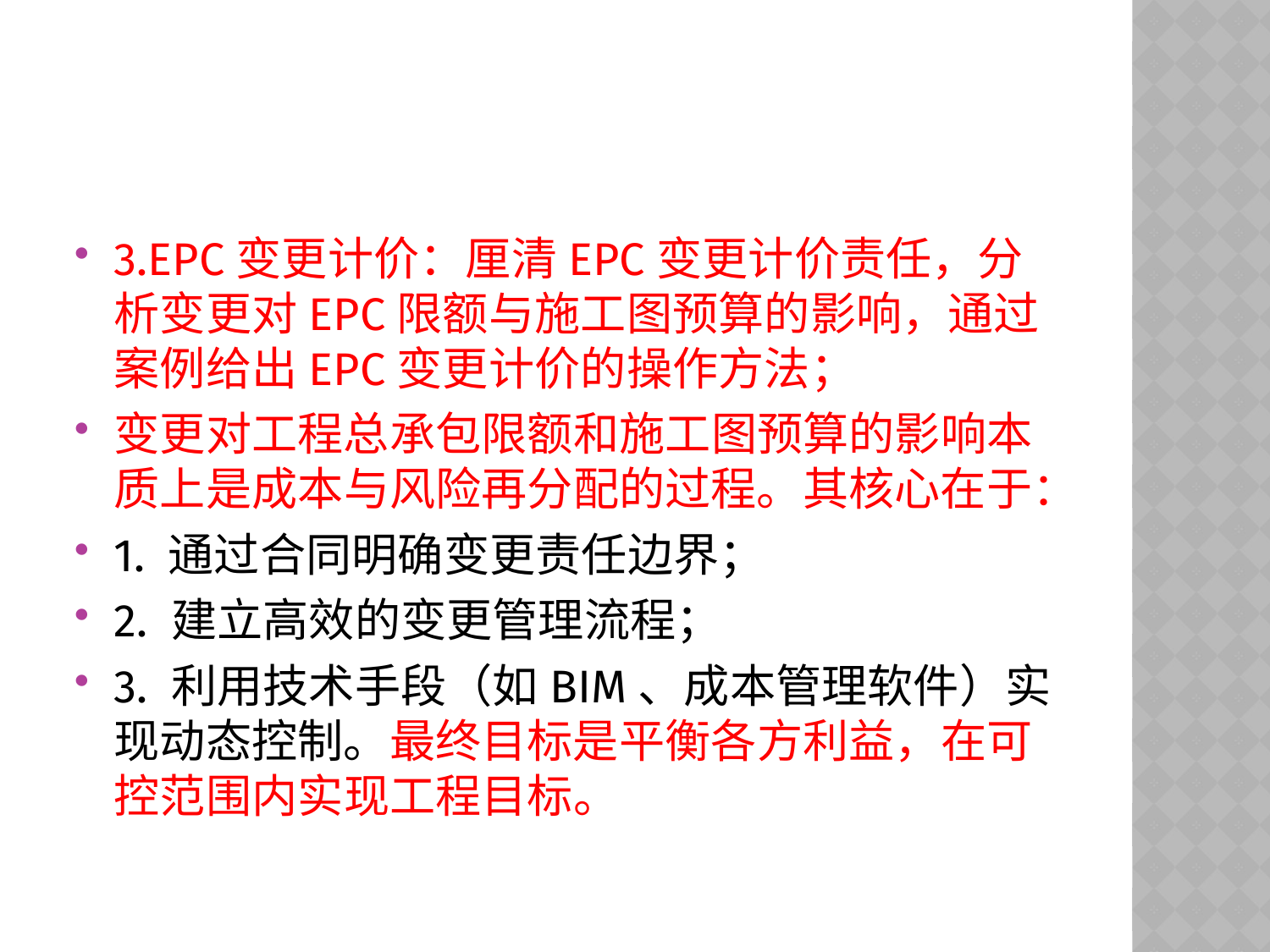

#
3.EPC变更计价：厘清EPC变更计价责任，分析变更对EPC限额与施工图预算的影响，通过案例给出EPC变更计价的操作方法；
变更对工程总承包限额和施工图预算的影响本质上是成本与风险再分配的过程。其核心在于：
1. 通过合同明确变更责任边界；
2. 建立高效的变更管理流程；
3. 利用技术手段（如BIM、成本管理软件）实现动态控制。最终目标是平衡各方利益，在可控范围内实现工程目标。